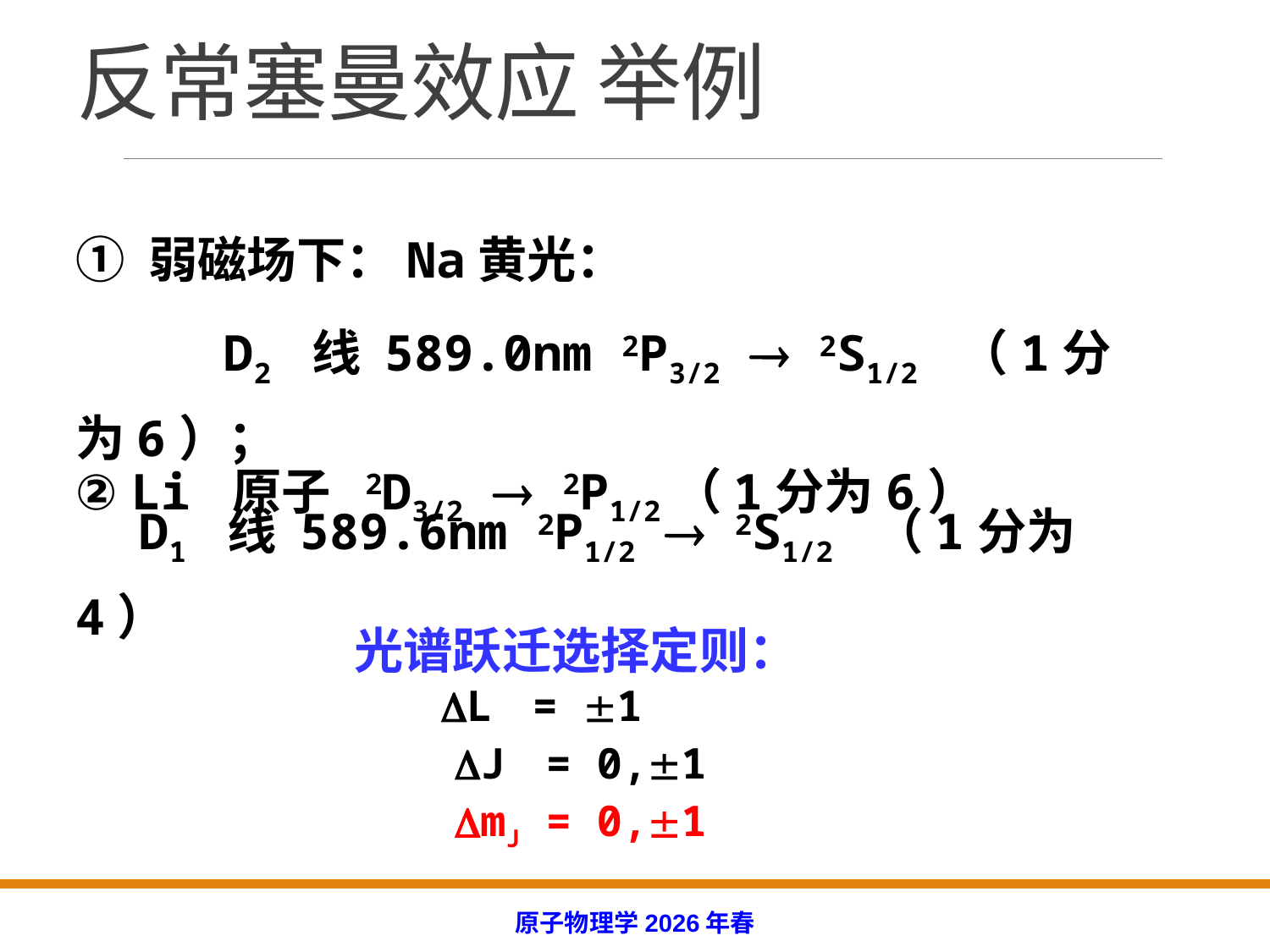

# 反常塞曼效应 举例
① 弱磁场下：Na黄光：
     D2 线 589.0nm 2P3/2 → 2S1/2 （1分为6）；
D1 线 589.6nm 2P1/2 → 2S1/2 （1分为4）
② Li 原子  2D3/2 → 2P1/2（1分为6）
光谱跃迁选择定则：
 ΔL  = ±1
 ΔJ  = 0,±1
 ΔmJ = 0,±1
原子物理学2026年春
8